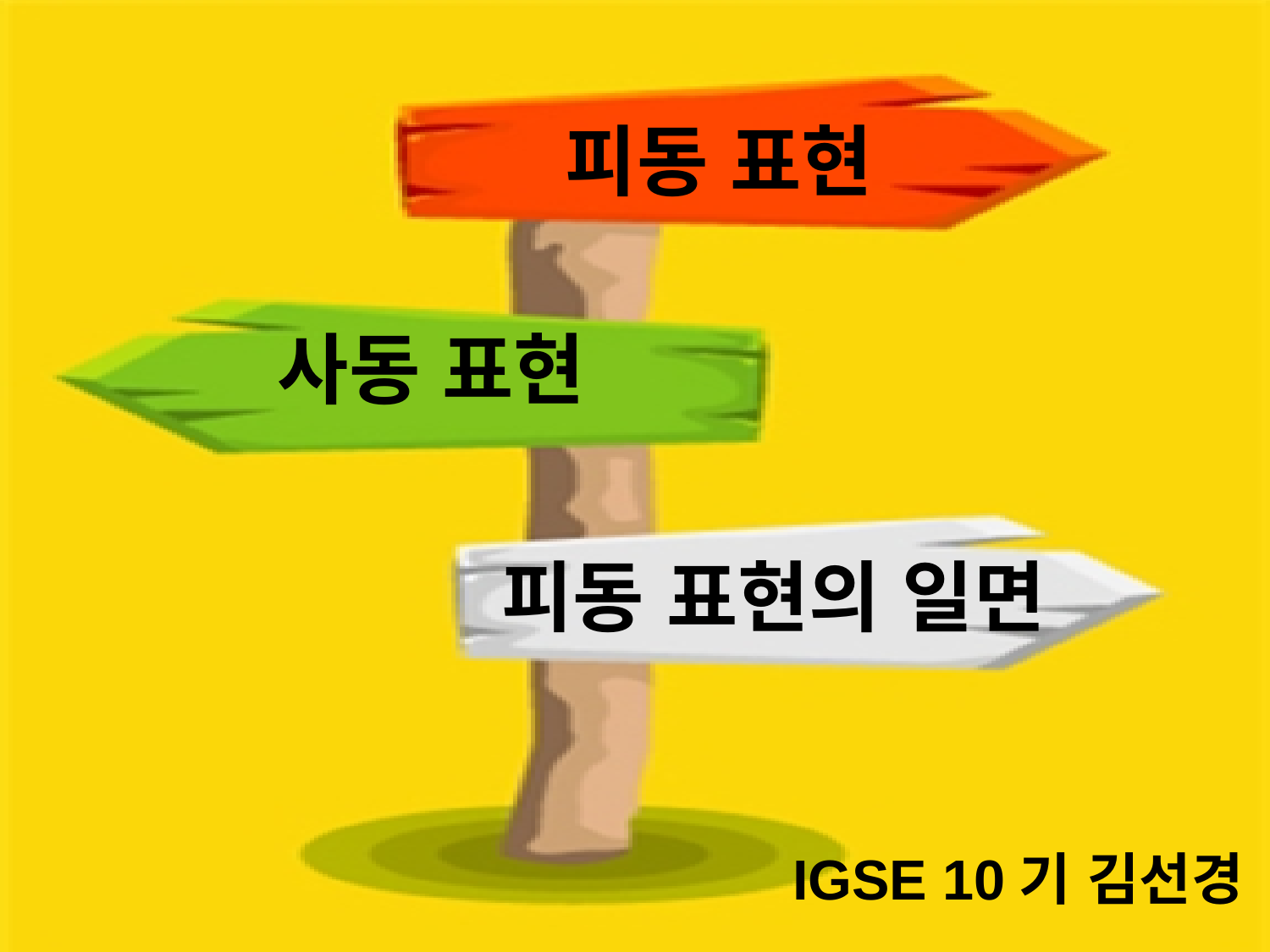

# 피동 표현
사동 표현
피동 표현의 일면
IGSE 10기 김선경